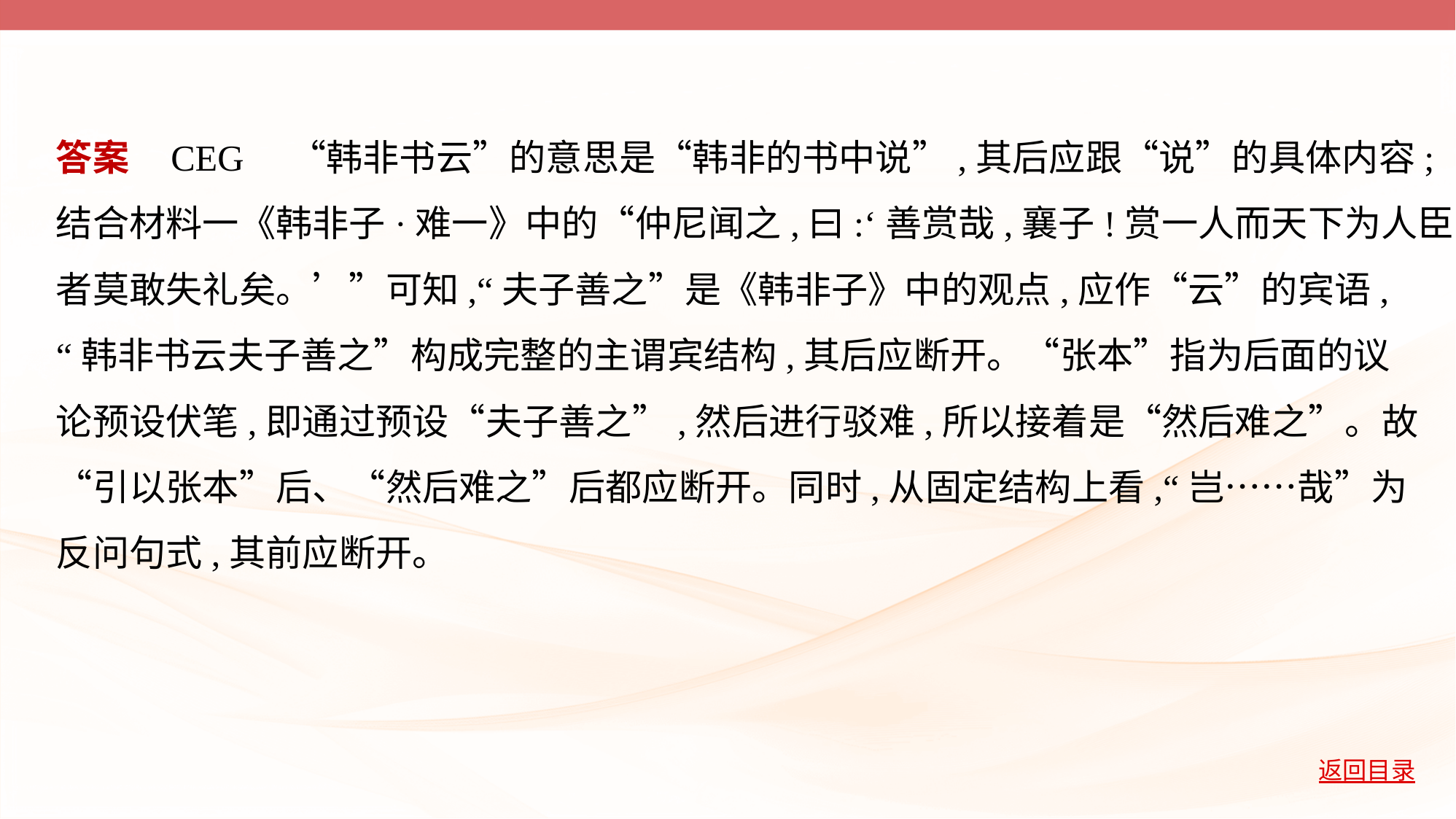

答案    CEG　“韩非书云”的意思是“韩非的书中说”,其后应跟“说”的具体内容;
结合材料一《韩非子·难一》中的“仲尼闻之,曰:‘善赏哉,襄子!赏一人而天下为人臣
者莫敢失礼矣。’”可知,“夫子善之”是《韩非子》中的观点,应作“云”的宾语,
“韩非书云夫子善之”构成完整的主谓宾结构,其后应断开。“张本”指为后面的议
论预设伏笔,即通过预设“夫子善之”,然后进行驳难,所以接着是“然后难之”。故
“引以张本”后、“然后难之”后都应断开。同时,从固定结构上看,“岂……哉”为
反问句式,其前应断开。